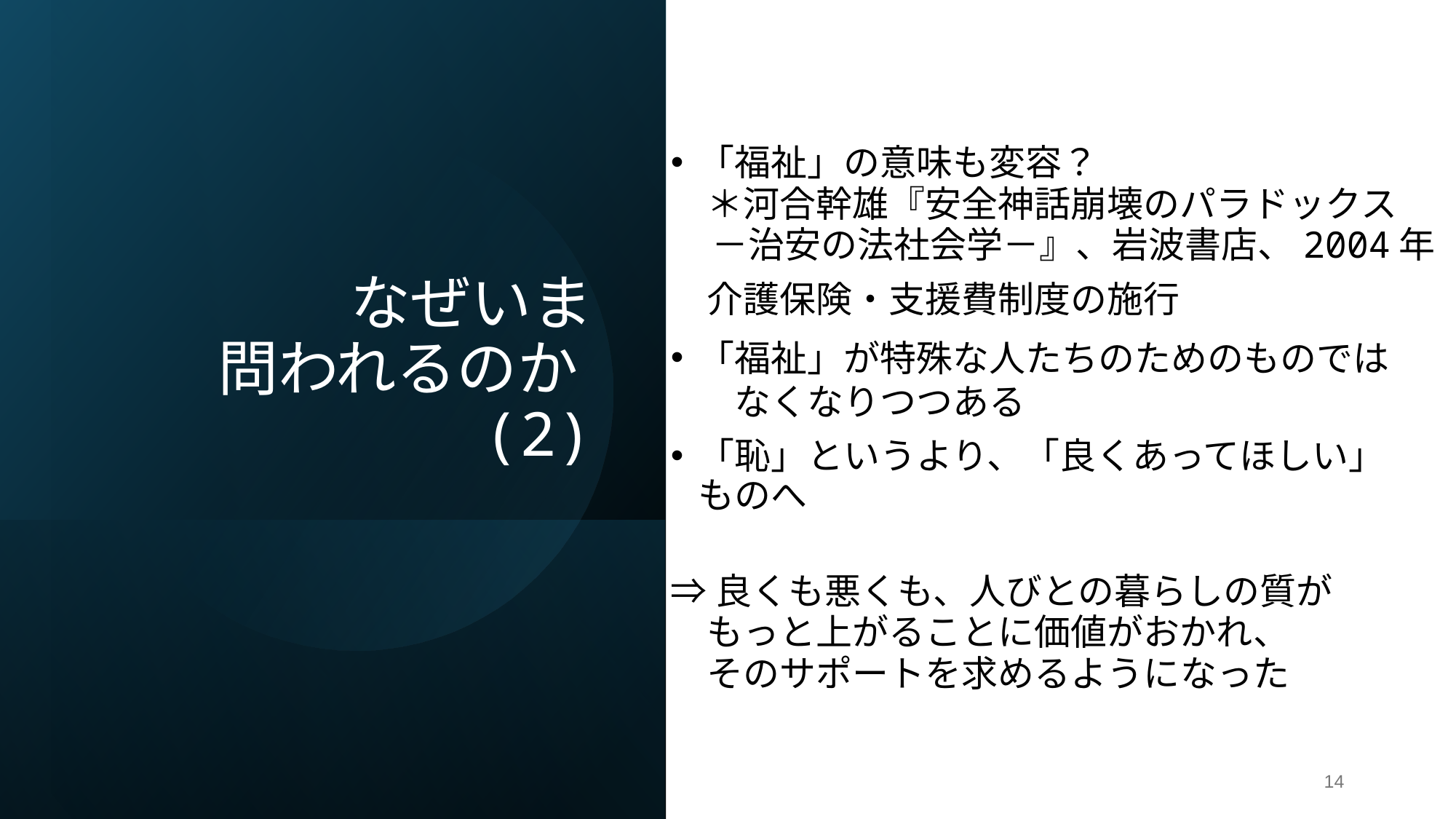

# なぜいま 問われるのか(2)

「福祉」の意味も変容？
　＊河合幹雄『安全神話崩壊のパラドックス
    －治安の法社会学－』、岩波書店、2004年
　介護保険・支援費制度の施行
「福祉」が特殊な人たちのためのものでは　　なくなりつつある
「恥」というより、「良くあってほしい」　ものへ

⇒良くも悪くも、人びとの暮らしの質が
　もっと上がることに価値がおかれ、
　そのサポートを求めるようになった

14